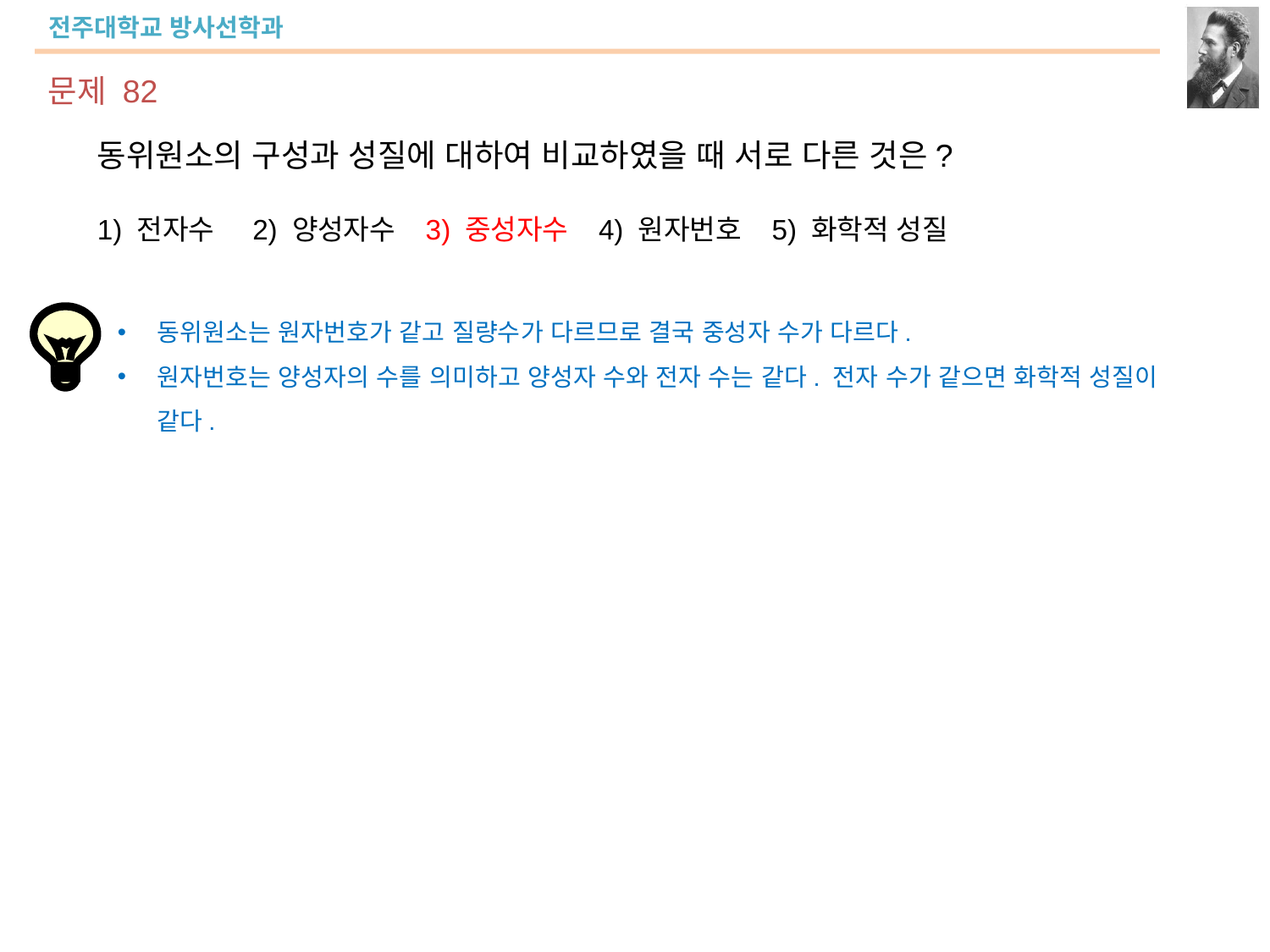

문제 82
동위원소의 구성과 성질에 대하여 비교하였을 때 서로 다른 것은?

1) 전자수    2) 양성자수   3) 중성자수   4) 원자번호   5) 화학적 성질
동위원소는 원자번호가 같고 질량수가 다르므로 결국 중성자 수가 다르다.
원자번호는 양성자의 수를 의미하고 양성자 수와 전자 수는 같다. 전자 수가 같으면 화학적 성질이 같다.